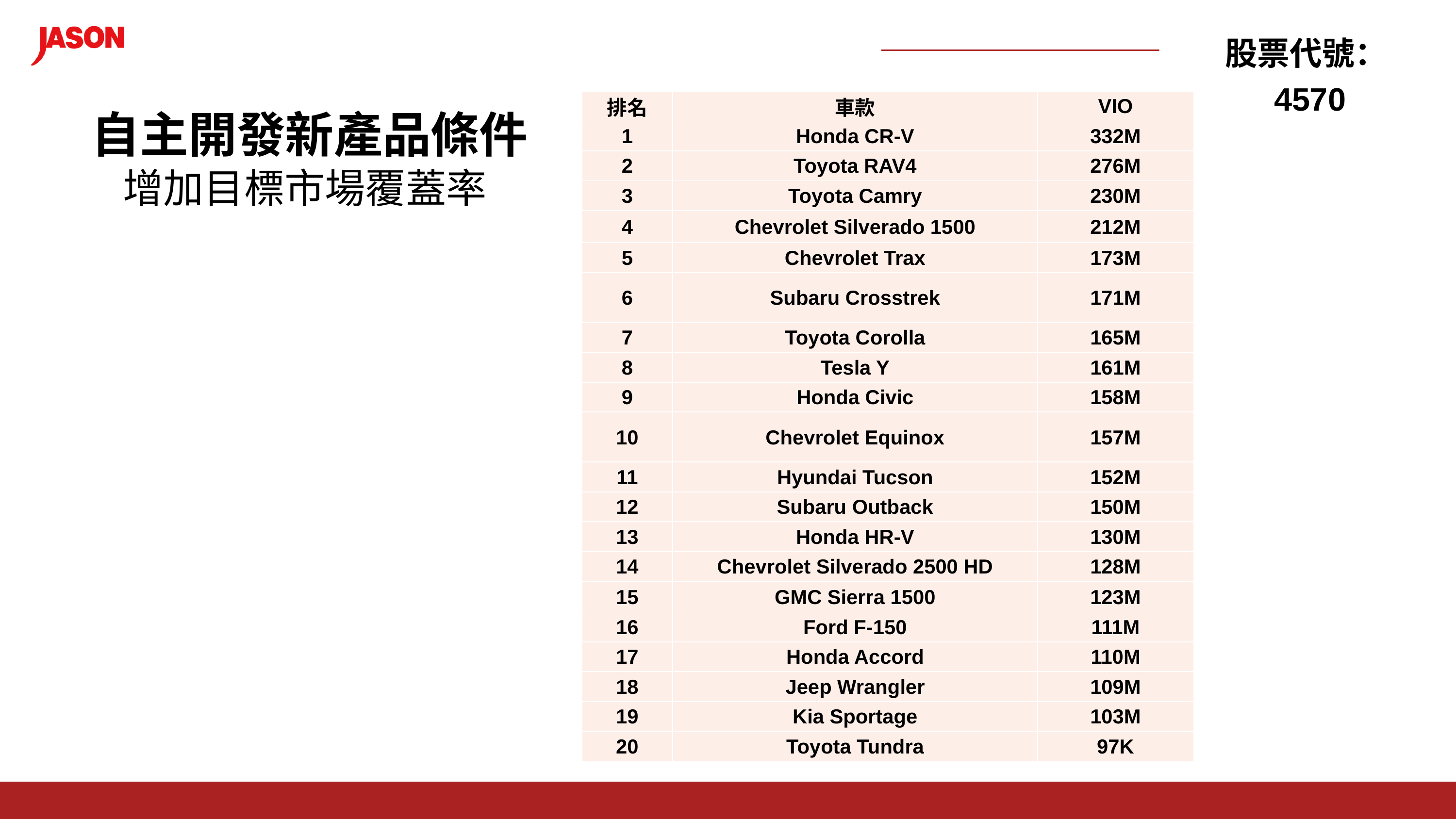

股票代號：4570

| 排名 | 車款 | VIO |
| --- | --- | --- |
| 1 | Honda CR-V | 332M |
| 2 | Toyota RAV4 | 276M |
| 3 | Toyota Camry | 230M |
| 4 | Chevrolet Silverado 1500 | 212M |
| 5 | Chevrolet Trax | 173M |
| 6 | Subaru Crosstrek | 171M |
| 7 | Toyota Corolla | 165M |
| 8 | Tesla Y | 161M |
| 9 | Honda Civic | 158M |
| 10 | Chevrolet Equinox | 157M |
| 11 | Hyundai Tucson | 152M |
| 12 | Subaru Outback | 150M |
| 13 | Honda HR-V | 130M |
| 14 | Chevrolet Silverado 2500 HD | 128M |
| 15 | GMC Sierra 1500 | 123M |
| 16 | Ford F-150 | 111M |
| 17 | Honda Accord | 110M |
| 18 | Jeep Wrangler | 109M |
| 19 | Kia Sportage | 103M |
| 20 | Toyota Tundra | 97K |
自主開發新產品條件
增加目標市場覆蓋率